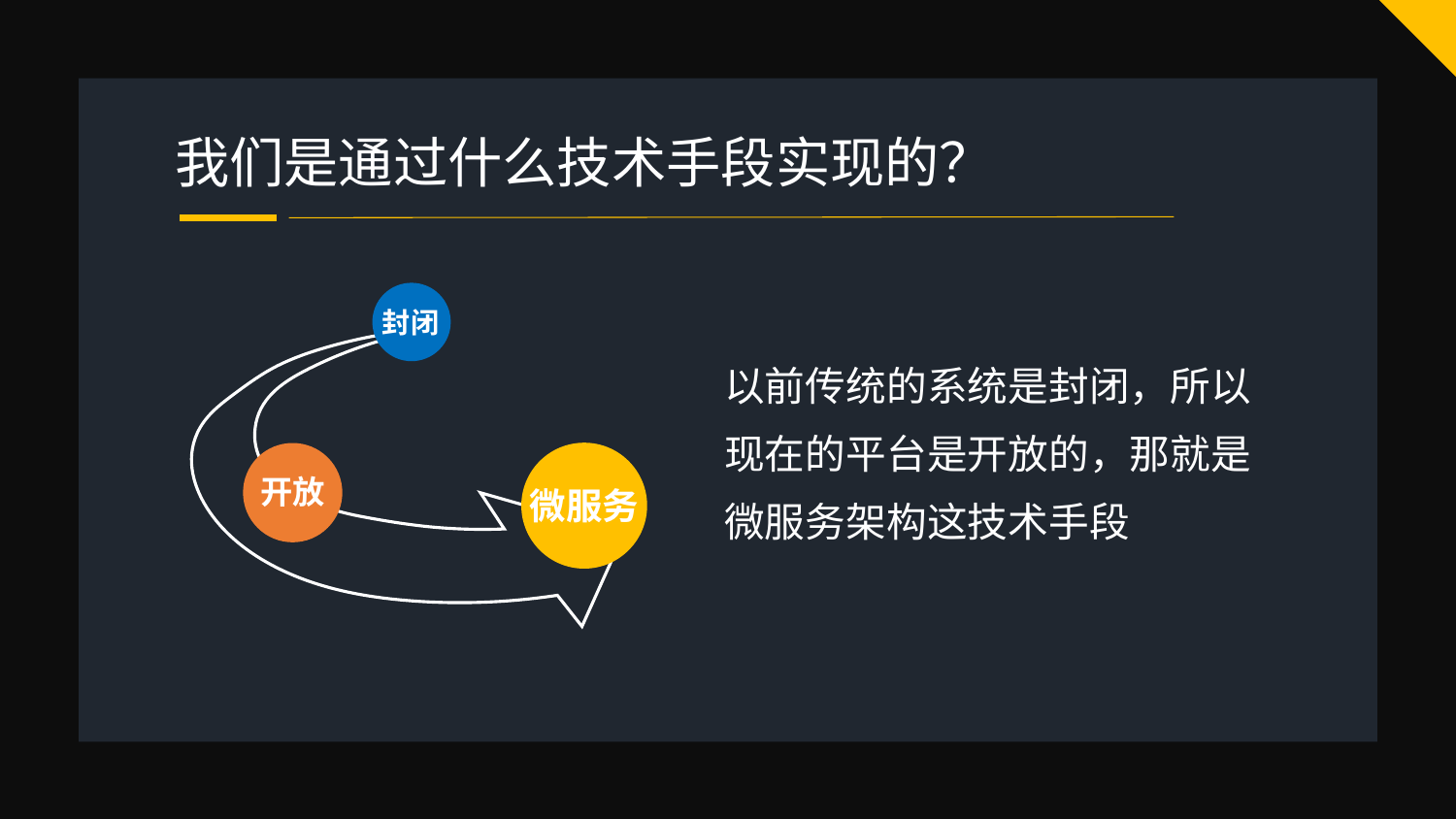

我们是通过什么技术手段实现的？

封闭

以前传统的系统是封闭，所以现在的平台是开放的，那就是微服务架构这技术手段

开放
微服务